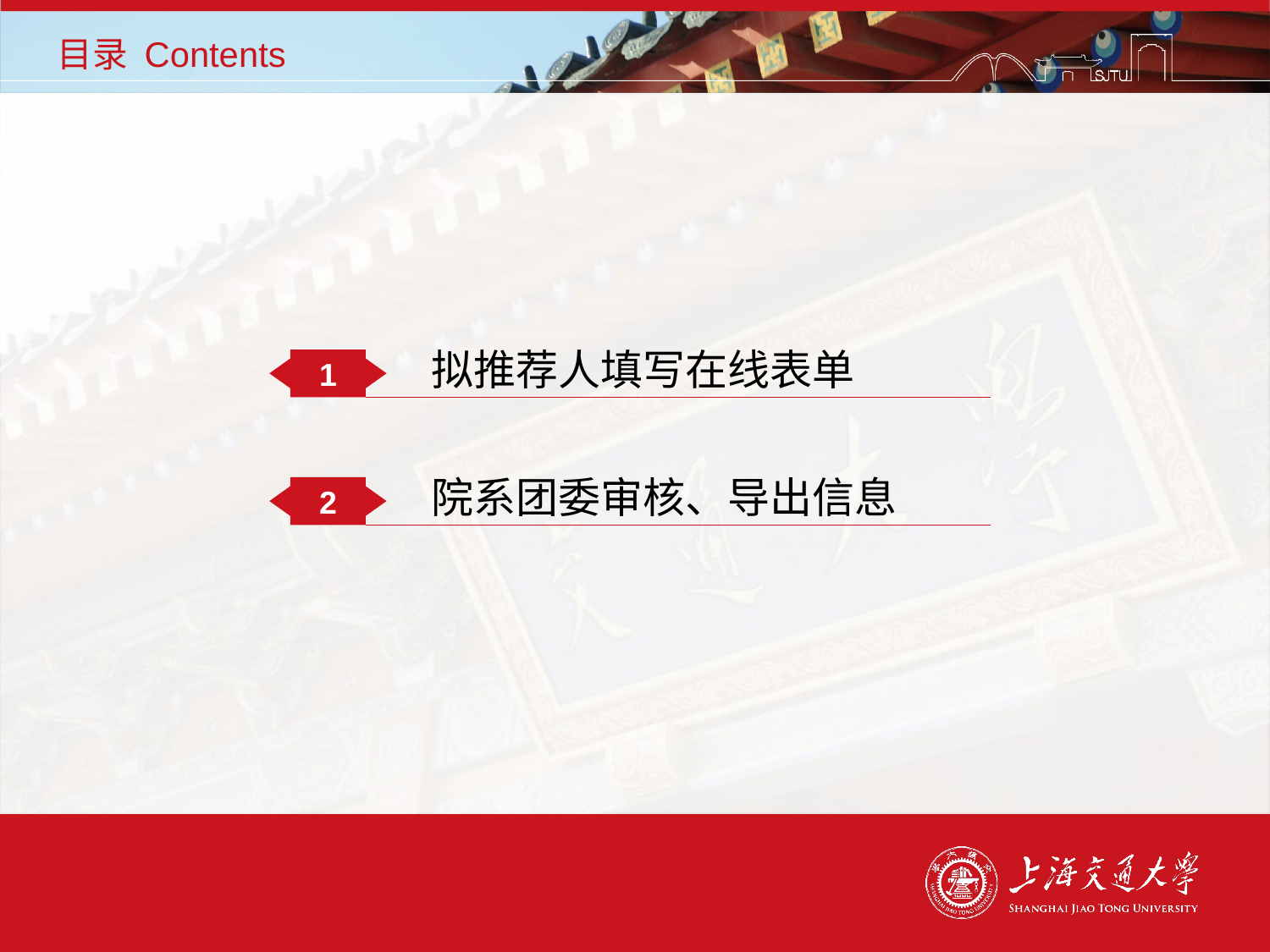

# 目录 Contents
拟推荐人填写在线表单
1
院系团委审核、导出信息
2